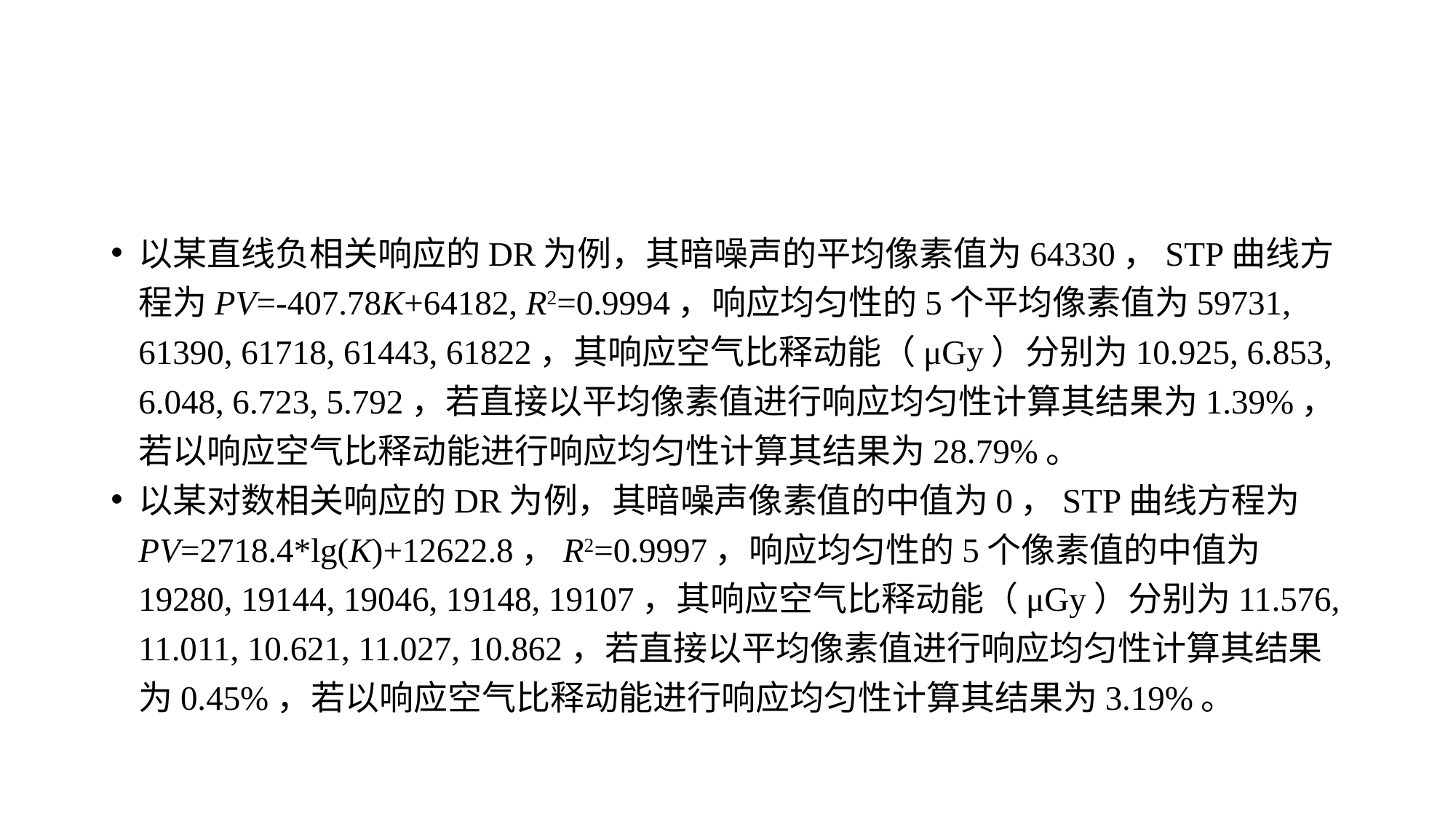

#
以某直线负相关响应的DR为例，其暗噪声的平均像素值为64330，STP曲线方程为PV=-407.78K+64182, R2=0.9994，响应均匀性的5个平均像素值为59731, 61390, 61718, 61443, 61822，其响应空气比释动能（μGy）分别为10.925, 6.853, 6.048, 6.723, 5.792，若直接以平均像素值进行响应均匀性计算其结果为1.39%，若以响应空气比释动能进行响应均匀性计算其结果为28.79%。
以某对数相关响应的DR为例，其暗噪声像素值的中值为0，STP曲线方程为PV=2718.4*lg(K)+12622.8，R2=0.9997，响应均匀性的5个像素值的中值为19280, 19144, 19046, 19148, 19107，其响应空气比释动能（μGy）分别为11.576, 11.011, 10.621, 11.027, 10.862，若直接以平均像素值进行响应均匀性计算其结果为0.45%，若以响应空气比释动能进行响应均匀性计算其结果为3.19%。